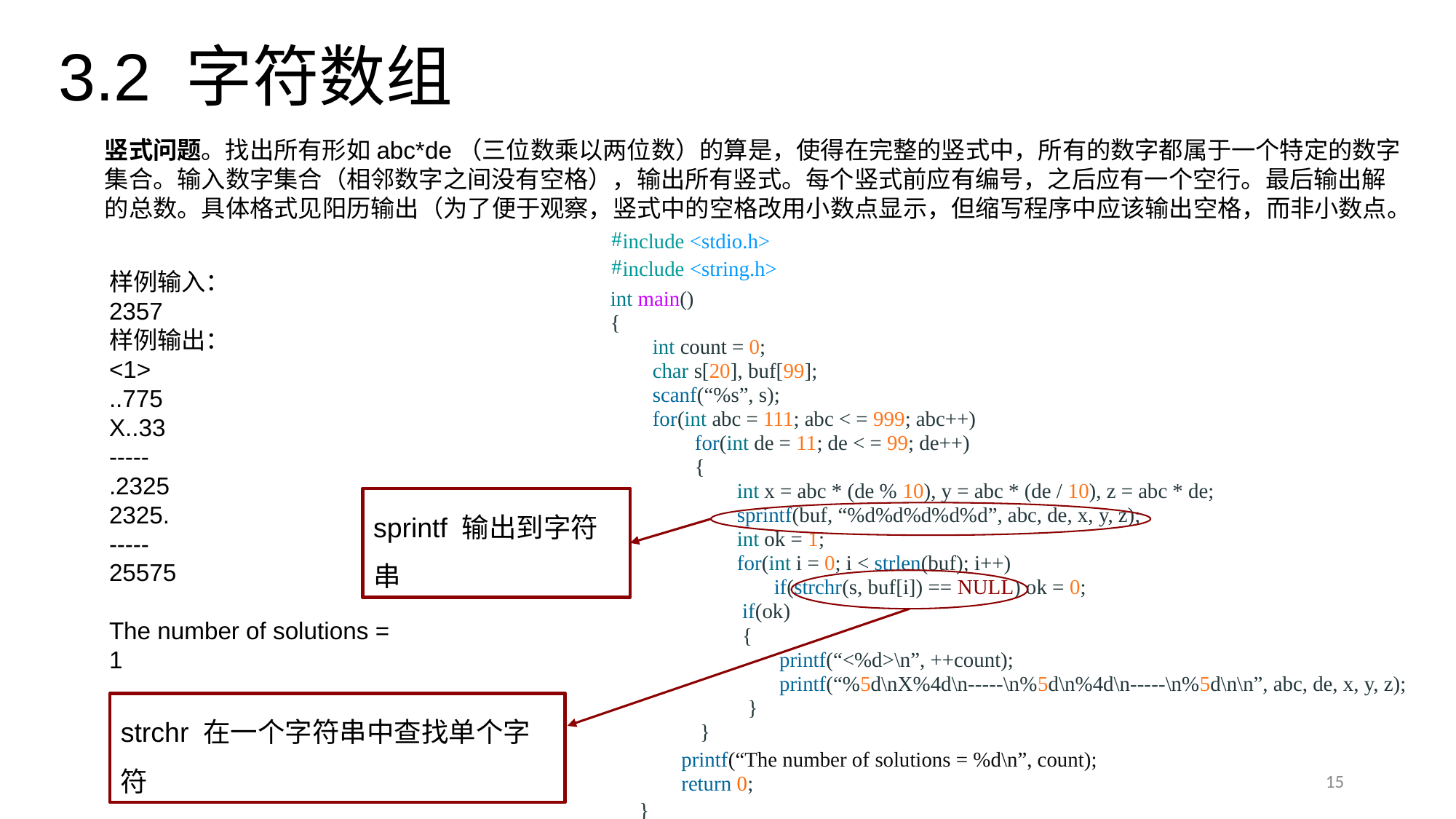

# 3.2 字符数组
竖式问题。找出所有形如abc*de（三位数乘以两位数）的算是，使得在完整的竖式中，所有的数字都属于一个特定的数字集合。输入数字集合（相邻数字之间没有空格），输出所有竖式。每个竖式前应有编号，之后应有一个空行。最后输出解的总数。具体格式见阳历输出（为了便于观察，竖式中的空格改用小数点显示，但缩写程序中应该输出空格，而非小数点。
include <stdio.h>
#
include <string.h>
#
int main()
{
        int count = 0;
        char s[20], buf[99];
        scanf(“%s”, s);
        for(int abc = 111; abc < = 999; abc++)
                for(int de = 11; de < = 99; de++)
                {
                        int x = abc * (de % 10), y = abc * (de / 10), z = abc * de;
                        sprintf(buf, “%d%d%d%d%d”, abc, de, x, y, z);
                        int ok = 1;
                        for(int i = 0; i < strlen(buf); i++)
                               if(strchr(s, buf[i]) == NULL) ok = 0;
                         if(ok)
                         {
                                printf(“<%d>\n”, ++count);
                                printf(“%5d\nX%4d\n-----\n%5d\n%4d\n-----\n%5d\n\n”, abc, de, x, y, z);
                          }
                 }
        printf(“The number of solutions = %d\n”, count);
        return 0;
}
样例输入：
2357
样例输出：
<1>
..775
X..33
-----
.2325
2325.
-----
25575

The number of solutions = 1
sprintf 输出到字符串

strchr 在一个字符串中查找单个字符
15